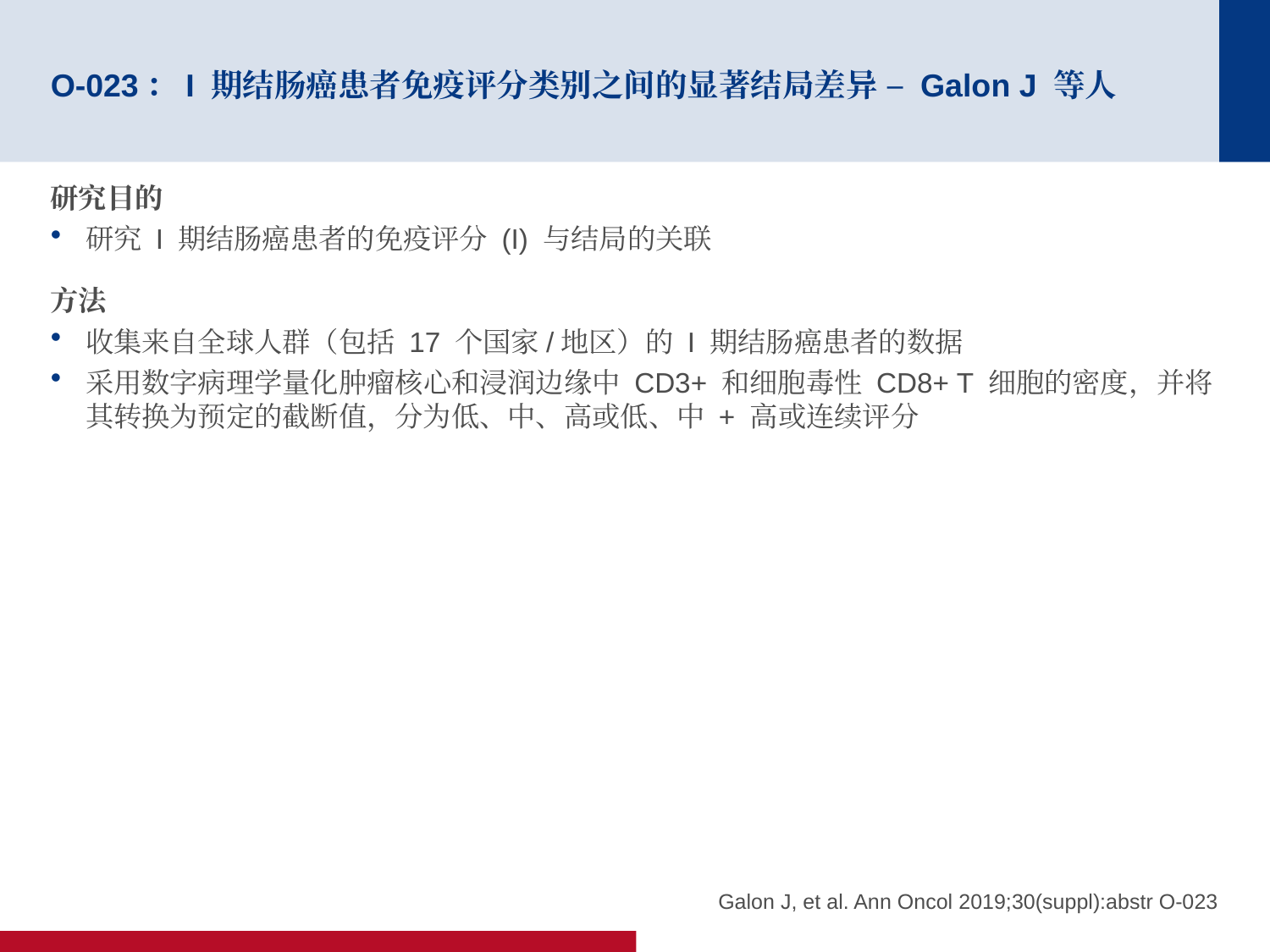

# O-023：I 期结肠癌患者免疫评分类别之间的显著结局差异 – Galon J 等人
研究目的
研究 I 期结肠癌患者的免疫评分 (I) 与结局的关联
方法
收集来自全球人群（包括 17 个国家/地区）的 I 期结肠癌患者的数据
采用数字病理学量化肿瘤核心和浸润边缘中 CD3+ 和细胞毒性 CD8+ T 细胞的密度，并将其转换为预定的截断值，分为低、中、高或低、中 + 高或连续评分

Galon J, et al. Ann Oncol 2019;30(suppl):abstr O-023